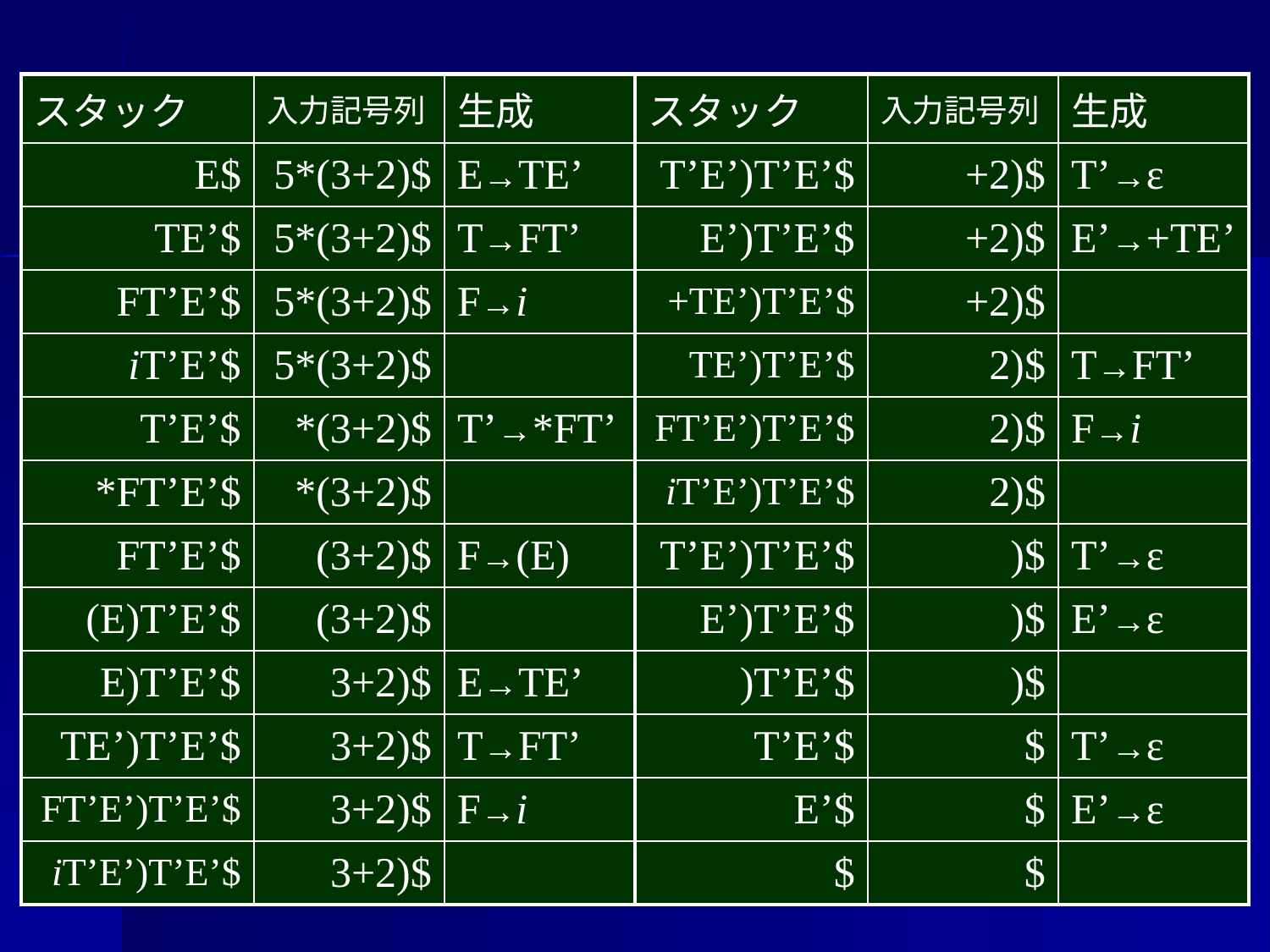

| スタック | 入力記号列 | 生成 |
| --- | --- | --- |
| E$ | 5\*(3+2)$ | E→TE’ |
| TE’$ | 5\*(3+2)$ | T→FT’ |
| FT’E’$ | 5\*(3+2)$ | F→i |
| iT’E’$ | 5\*(3+2)$ |  |
| T’E’$ | \*(3+2)$ | T’→\*FT’ |
| \*FT’E’$ | \*(3+2)$ |  |
| FT’E’$ | (3+2)$ | F→(E) |
| (E)T’E’$ | (3+2)$ |  |
| E)T’E’$ | 3+2)$ | E→TE’ |
| TE’)T’E’$ | 3+2)$ | T→FT’ |
| FT’E’)T’E’$ | 3+2)$ | F→i |
| iT’E’)T’E’$ | 3+2)$ |  |
| スタック | 入力記号列 | 生成 |
| --- | --- | --- |
| T’E’)T’E’$ | +2)$ | T’→ε |
| E’)T’E’$ | +2)$ | E’→+TE’ |
| +TE’)T’E’$ | +2)$ |  |
| TE’)T’E’$ | 2)$ | T→FT’ |
| FT’E’)T’E’$ | 2)$ | F→i |
| iT’E’)T’E’$ | 2)$ |  |
| T’E’)T’E’$ | )$ | T’→ε |
| E’)T’E’$ | )$ | E’→ε |
| )T’E’$ | )$ |  |
| T’E’$ | $ | T’→ε |
| E’$ | $ | E’→ε |
| $ | $ |  |